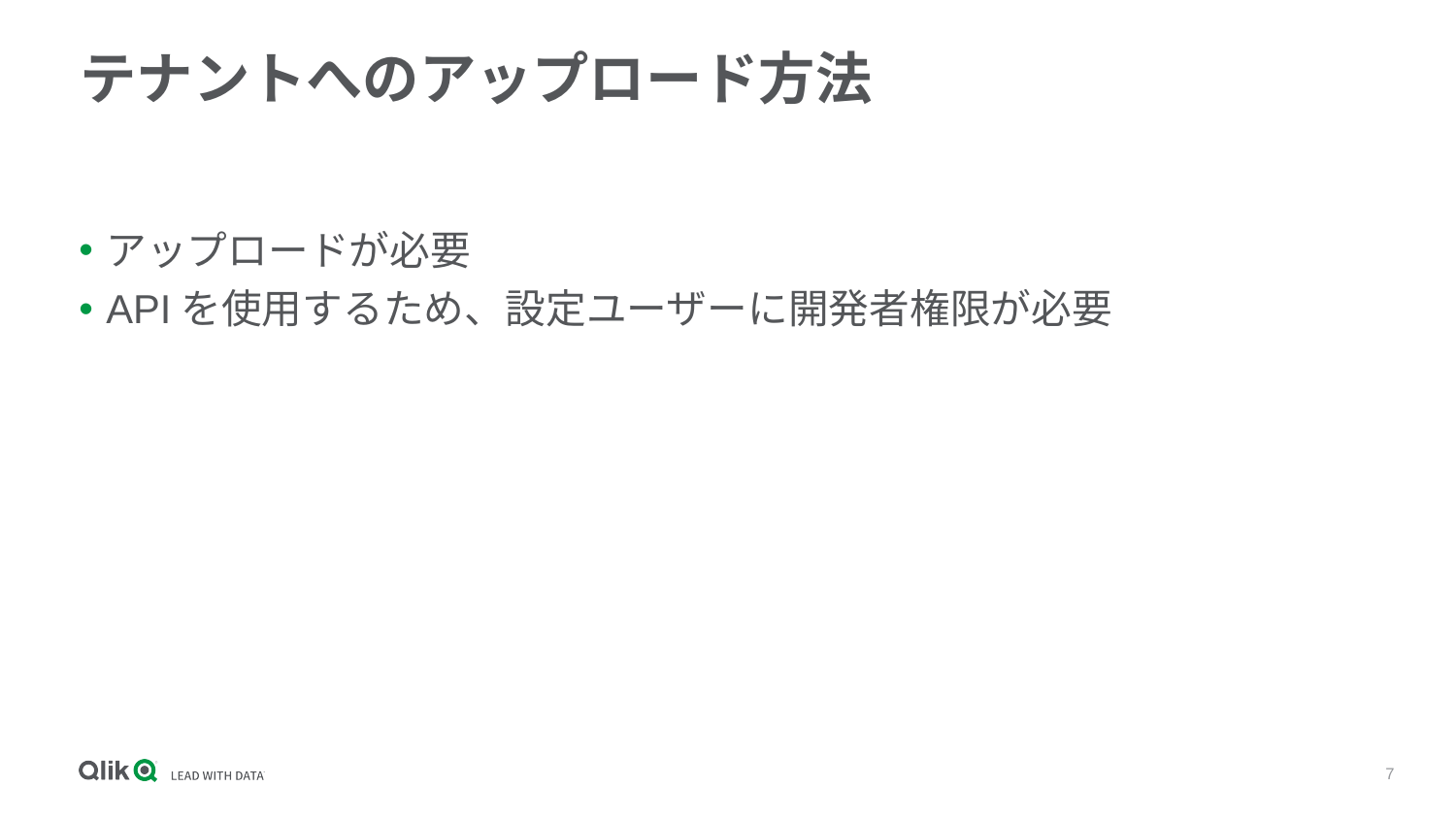

# テナントへのアップロード方法

アップロードが必要
APIを使用するため、設定ユーザーに開発者権限が必要